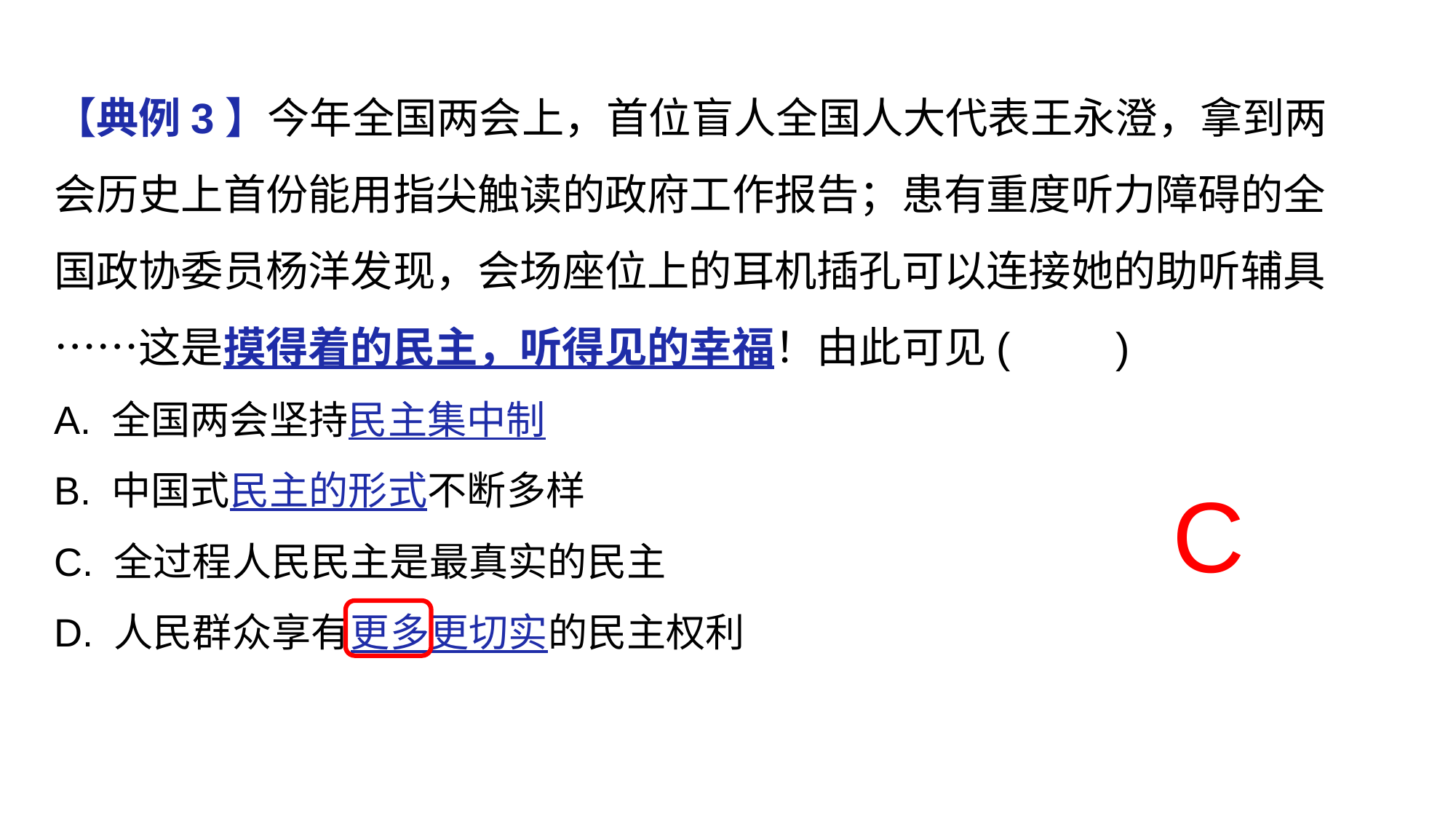

【典例3】今年全国两会上，首位盲人全国人大代表王永澄，拿到两会历史上首份能用指尖触读的政府工作报告；患有重度听力障碍的全国政协委员杨洋发现，会场座位上的耳机插孔可以连接她的助听辅具……这是摸得着的民主，听得见的幸福！由此可见(　　)
A. 全国两会坚持民主集中制
B. 中国式民主的形式不断多样
C. 全过程人民民主是最真实的民主
D. 人民群众享有更多更切实的民主权利
【典例3】今年全国两会上，首位盲人全国人大代表王永澄，拿到两会历史上首份能用指尖触读的政府工作报告；患有重度听力障碍的全国政协委员杨洋发现，会场座位上的耳机插孔可以连接她的助听辅具……这是摸得着的民主，听得见的幸福！由此可见(　　)
A. 全国两会坚持民主集中制
B. 中国式民主的形式不断多样
C. 全过程人民民主是最真实的民主
D. 人民群众享有更多更切实的民主权利
C